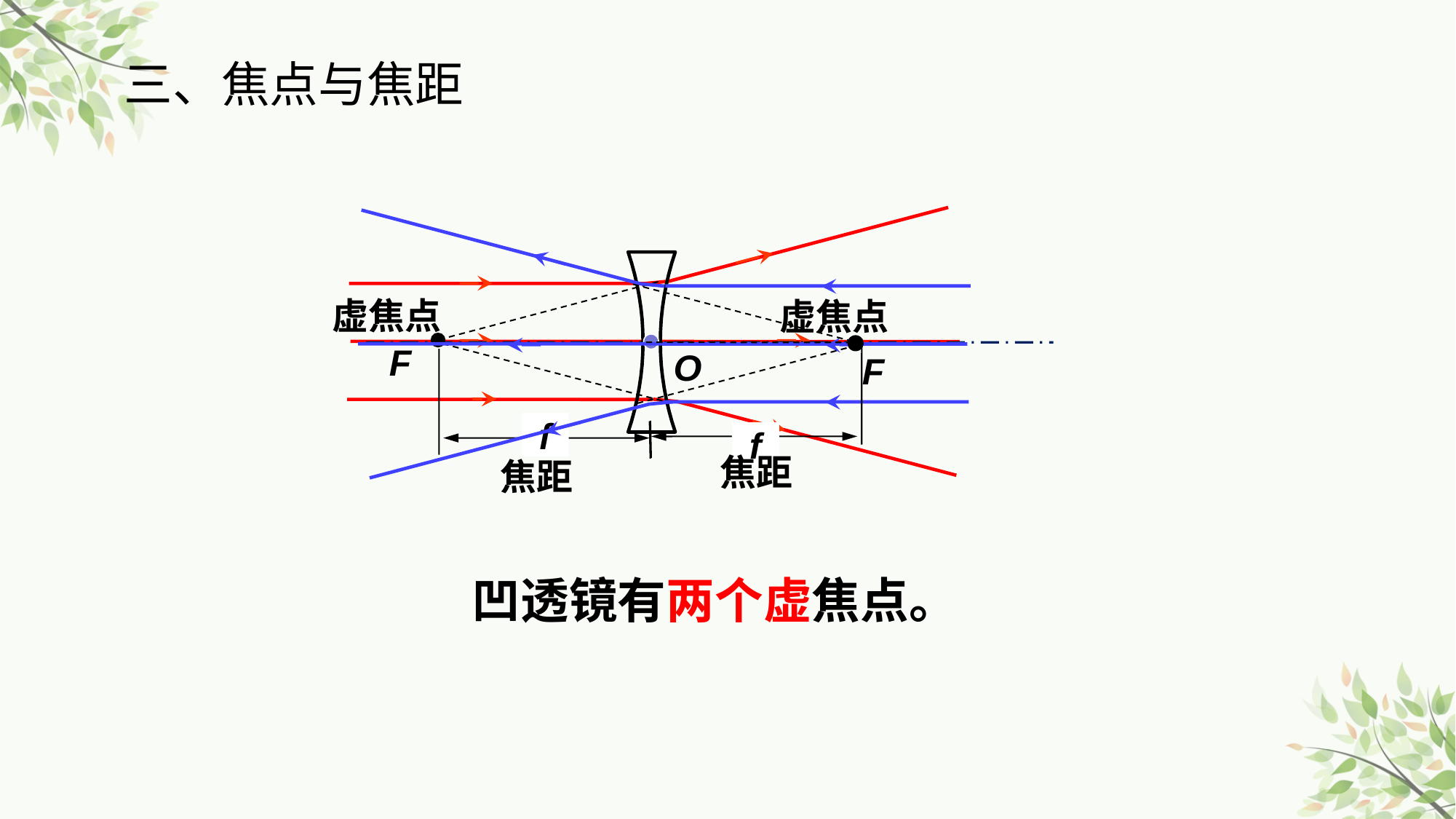

三、焦点与焦距

虚焦点
虚焦点

F

f

O
F

f

焦距
焦距
凹透镜有两个虚焦点。